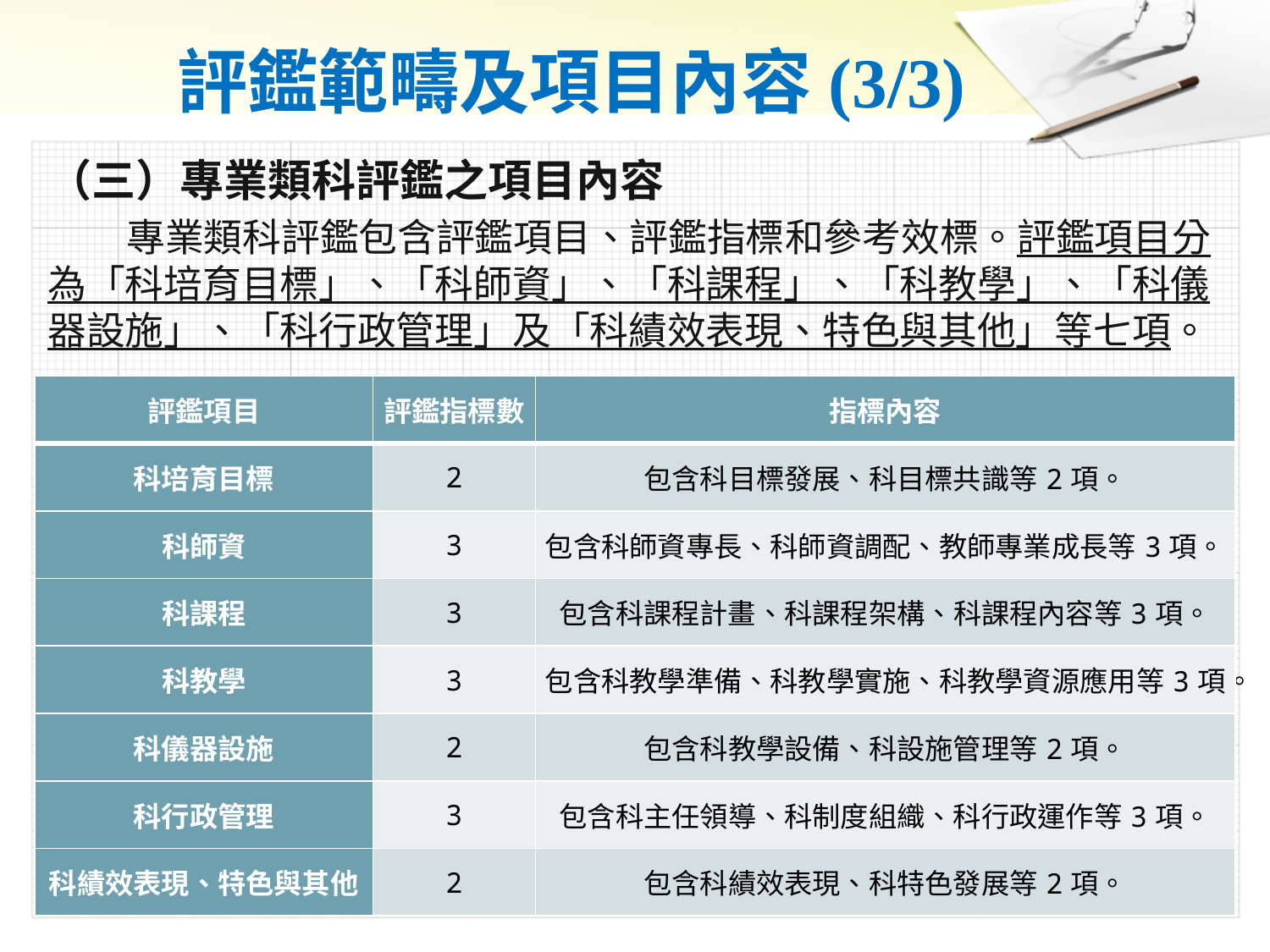

# 評鑑範疇及項目內容(3/3)
（三）專業類科評鑑之項目內容
        專業類科評鑑包含評鑑項目、評鑑指標和參考效標。評鑑項目分為「科培育目標」、「科師資」、「科課程」、「科教學」、「科儀器設施」、「科行政管理」及「科績效表現、特色與其他」等七項。
| 評鑑項目 | 評鑑指標數 | 指標內容 |
| --- | --- | --- |
| 科培育目標 | 2 | 包含科目標發展、科目標共識等2項。 |
| 科師資 | 3 | 包含科師資專長、科師資調配、教師專業成長等3項。 |
| 科課程 | 3 | 包含科課程計畫、科課程架構、科課程內容等3項。 |
| 科教學 | 3 | 包含科教學準備、科教學實施、科教學資源應用等3項。 |
| 科儀器設施 | 2 | 包含科教學設備、科設施管理等2項。 |
| 科行政管理 | 3 | 包含科主任領導、科制度組織、科行政運作等3項。 |
| 科績效表現、特色與其他 | 2 | 包含科績效表現、科特色發展等2項。 |
13